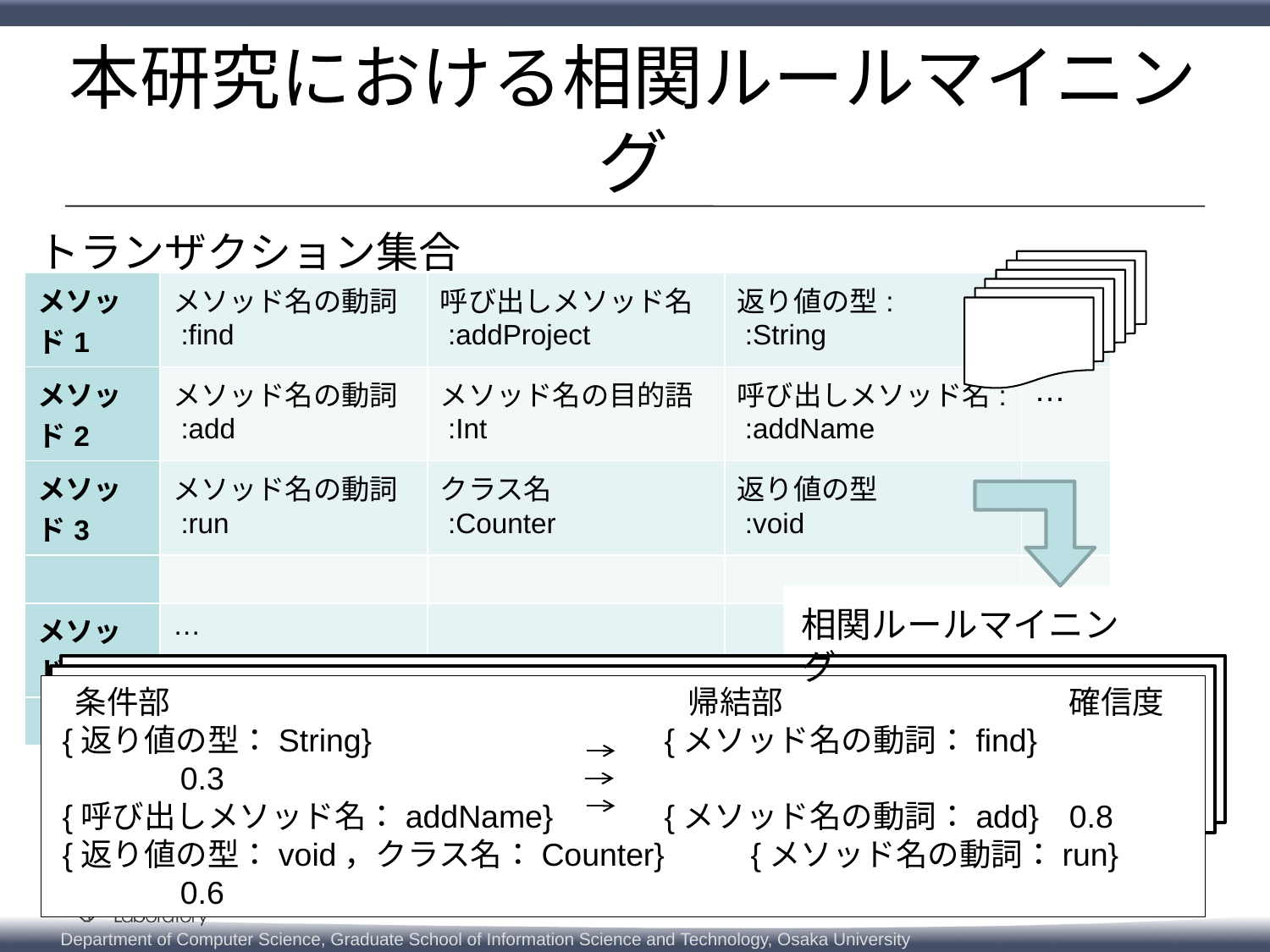

# 本研究における相関ルールマイニング
トランザクション集合

| メソッド1 | メソッド名の動詞 :find | 呼び出しメソッド名 :addProject | 返り値の型: :String | … |
| --- | --- | --- | --- | --- |
| メソッド2 | メソッド名の動詞 :add | メソッド名の目的語 :Int | 呼び出しメソッド名: :addName | … |
| メソッド3 | メソッド名の動詞 :run | クラス名 :Counter | 返り値の型 :void |  |
|  |  |  |  |  |
| メソッド1000 | … |  |  |  |
| … |  |  |  |  |

相関ルールマイニング

  条件部	   	 	　		帰結部			確信度
 {返り値の型：String}		　　　{メソッド名の動詞：find}	 	0.3
 {呼び出しメソッド名：addName}	　　　{メソッド名の動詞：add}  	0.8
 {返り値の型：void，クラス名：Counter}　　 {メソッド名の動詞：run}　	0.6
10